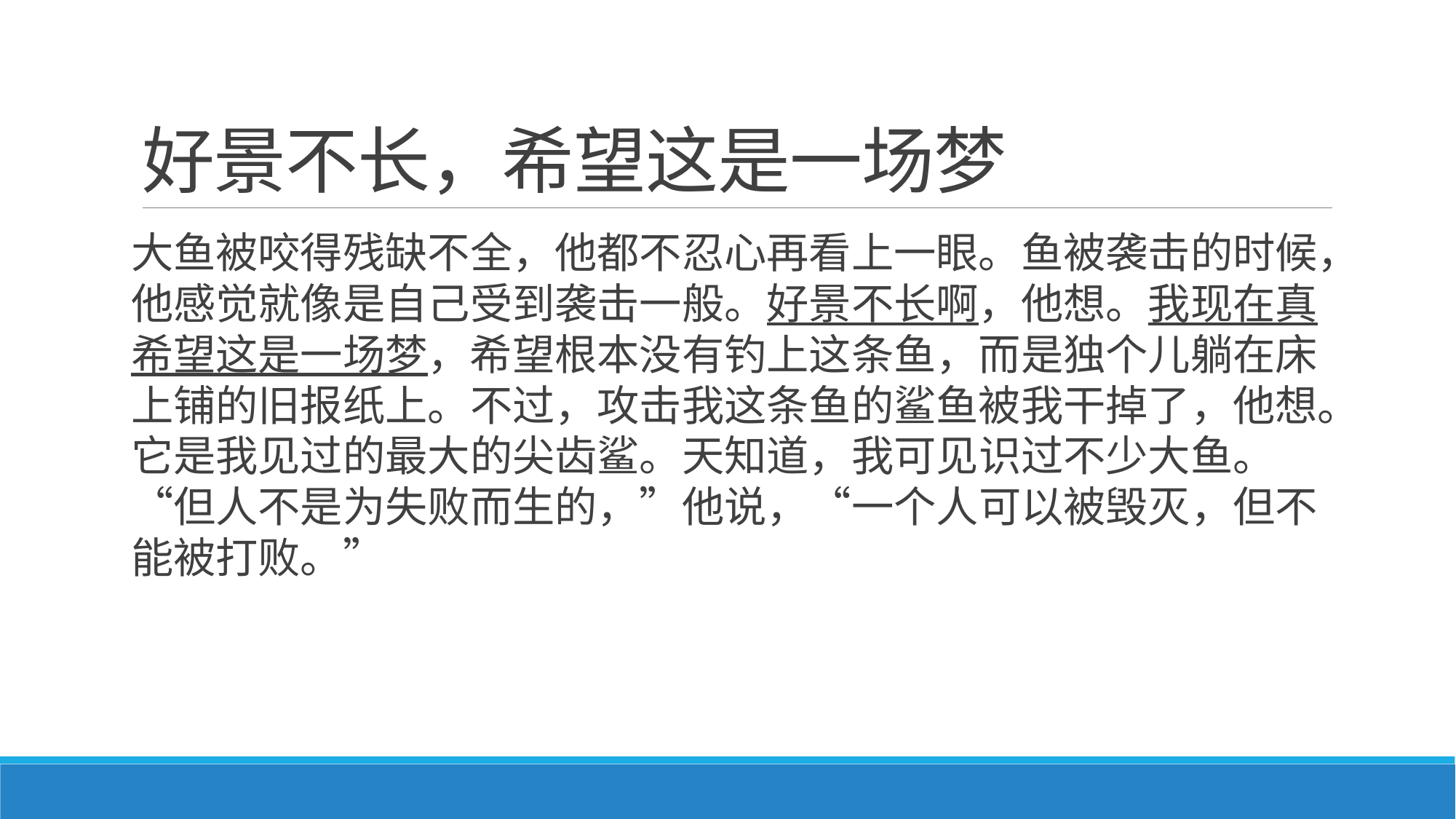

# 好景不长，希望这是一场梦
大鱼被咬得残缺不全，他都不忍心再看上一眼。鱼被袭击的时候，他感觉就像是自己受到袭击一般。好景不长啊，他想。我现在真希望这是一场梦，希望根本没有钓上这条鱼，而是独个儿躺在床上铺的旧报纸上。不过，攻击我这条鱼的鲨鱼被我干掉了，他想。它是我见过的最大的尖齿鲨。天知道，我可见识过不少大鱼。“但人不是为失败而生的，”他说，“一个人可以被毁灭，但不能被打败。”